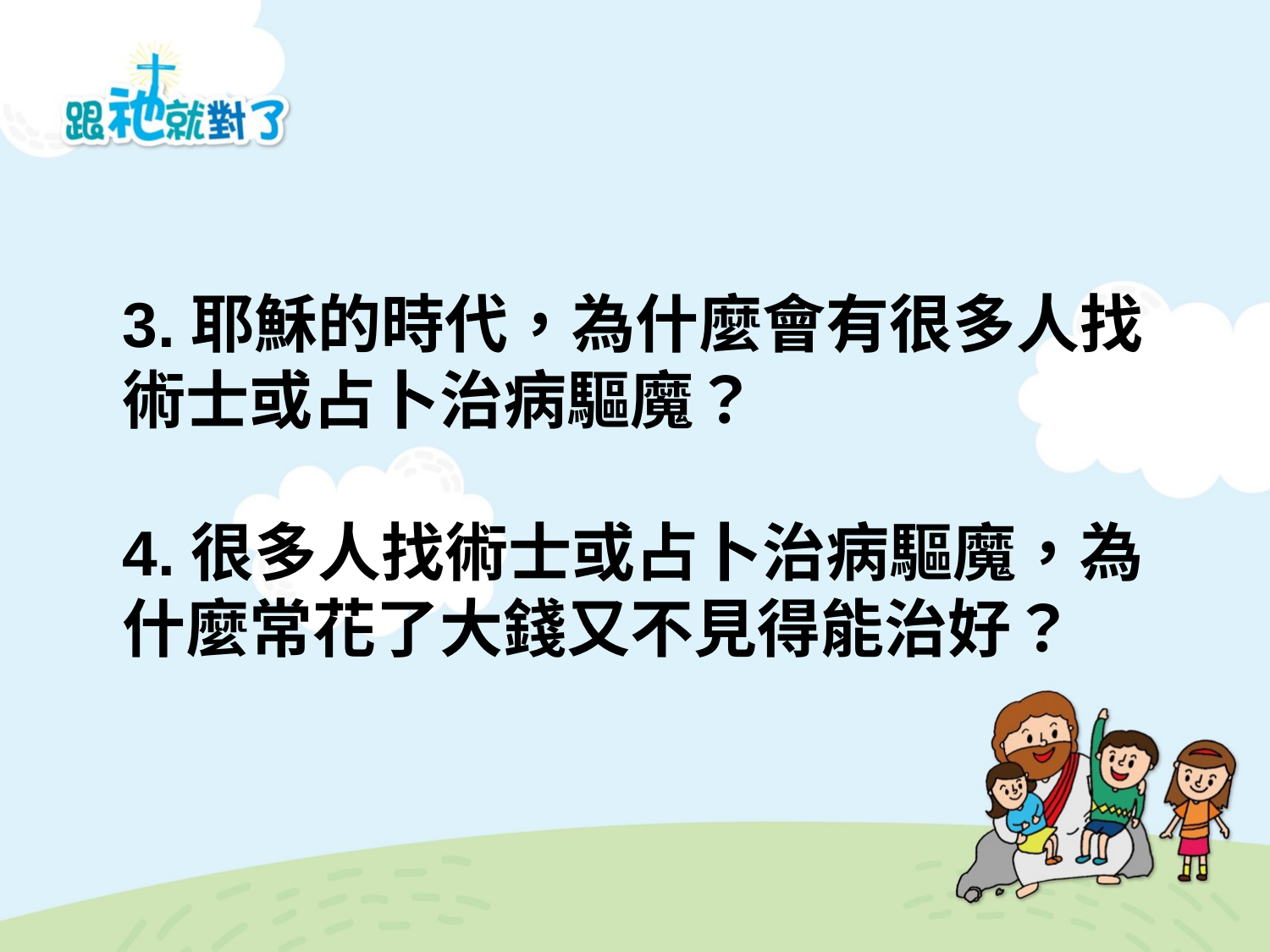

3.耶穌的時代，為什麼會有很多人找術士或占卜治病驅魔？

4.很多人找術士或占卜治病驅魔，為什麼常花了大錢又不見得能治好？